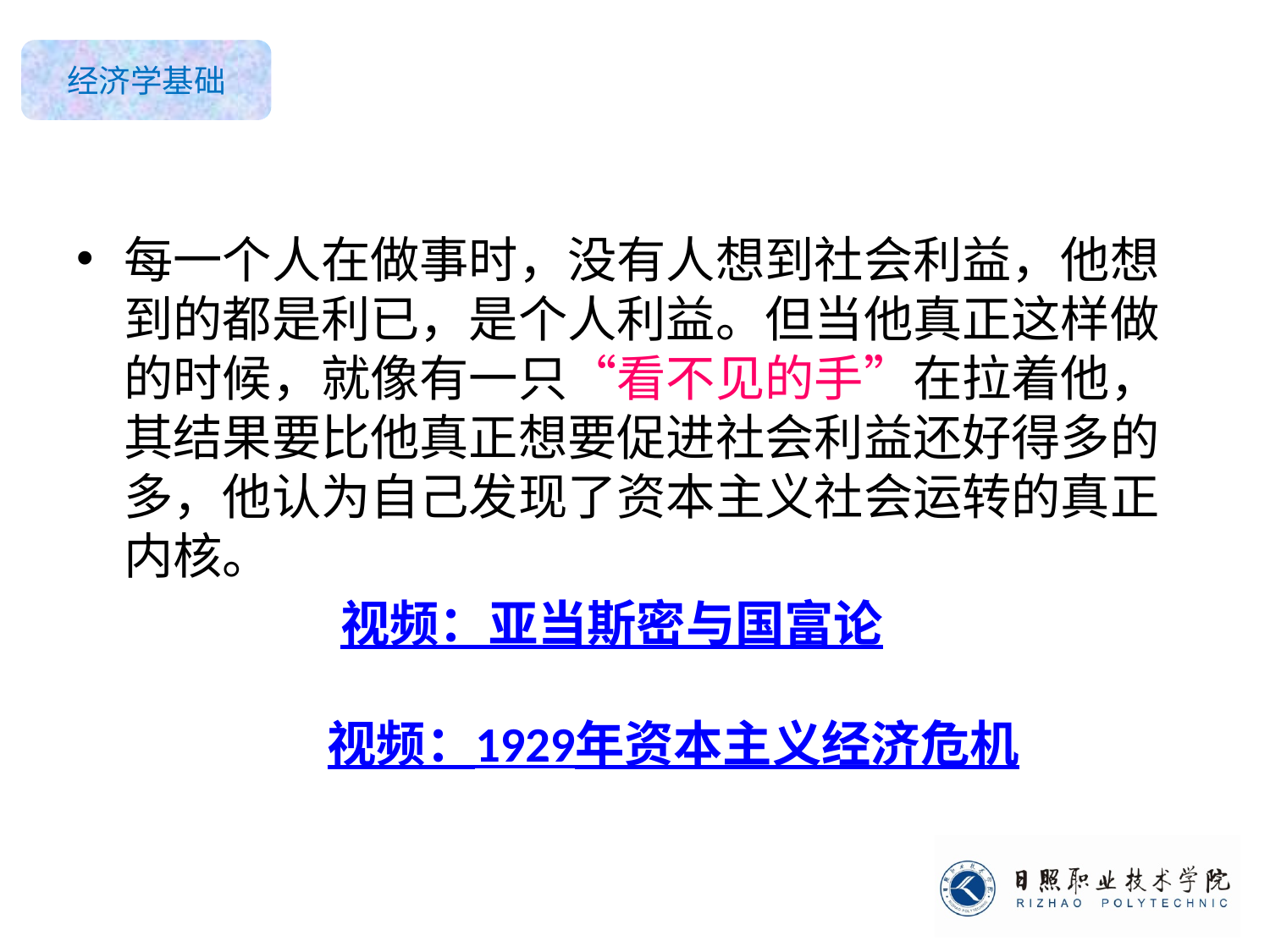

每一个人在做事时，没有人想到社会利益，他想到的都是利已，是个人利益。但当他真正这样做的时候，就像有一只“看不见的手”在拉着他，其结果要比他真正想要促进社会利益还好得多的多，他认为自己发现了资本主义社会运转的真正内核。
视频：亚当斯密与国富论
视频：1929年资本主义经济危机